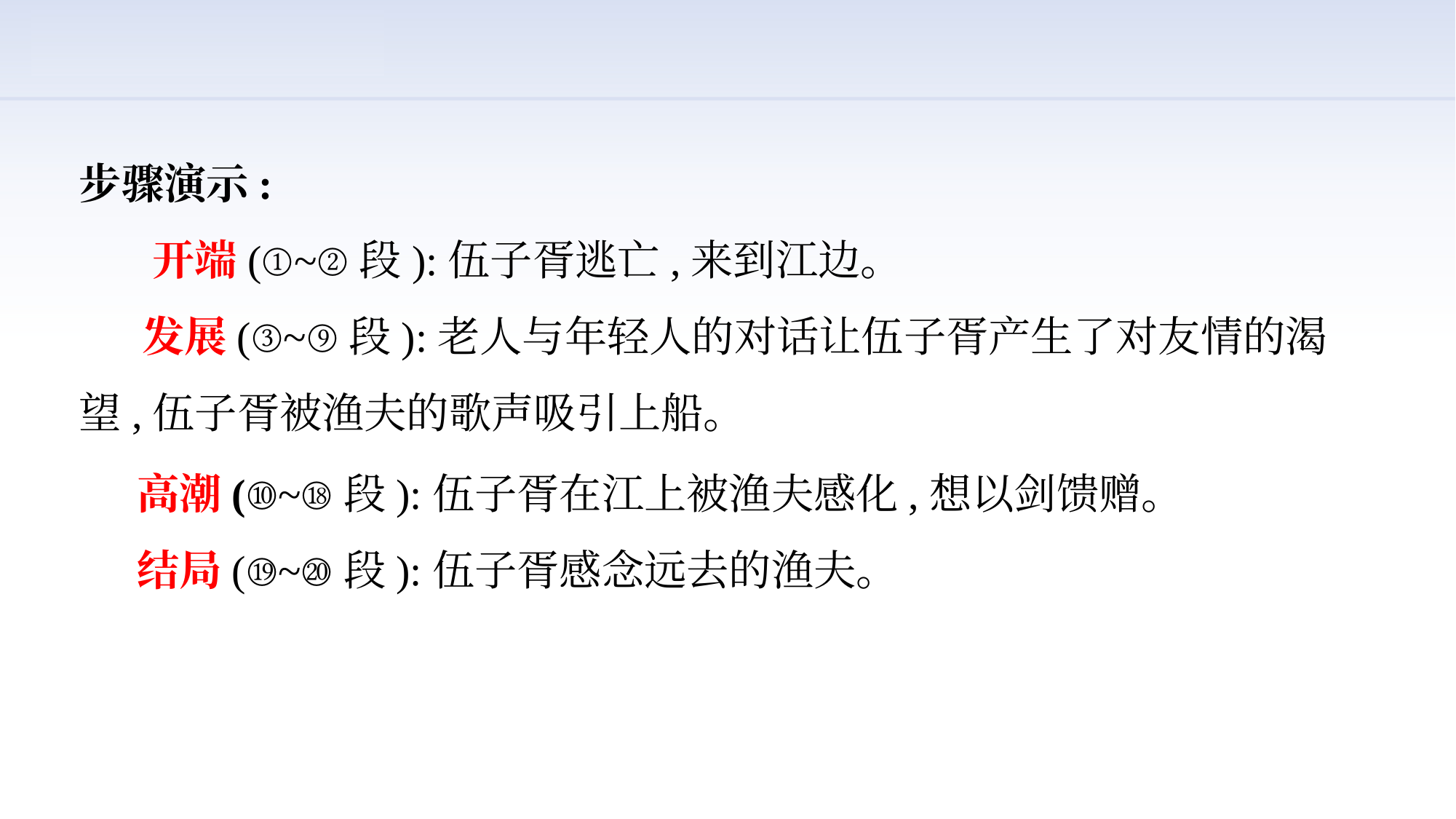

步骤演示:
      开端(①~②段):伍子胥逃亡,来到江边。
     发展(③~⑨段):老人与年轻人的对话让伍子胥产生了对友情的渴望,伍子胥被渔夫的歌声吸引上船。
高潮(⑩~⑱段):伍子胥在江上被渔夫感化,想以剑馈赠。
结局(⑲~⑳段):伍子胥感念远去的渔夫。